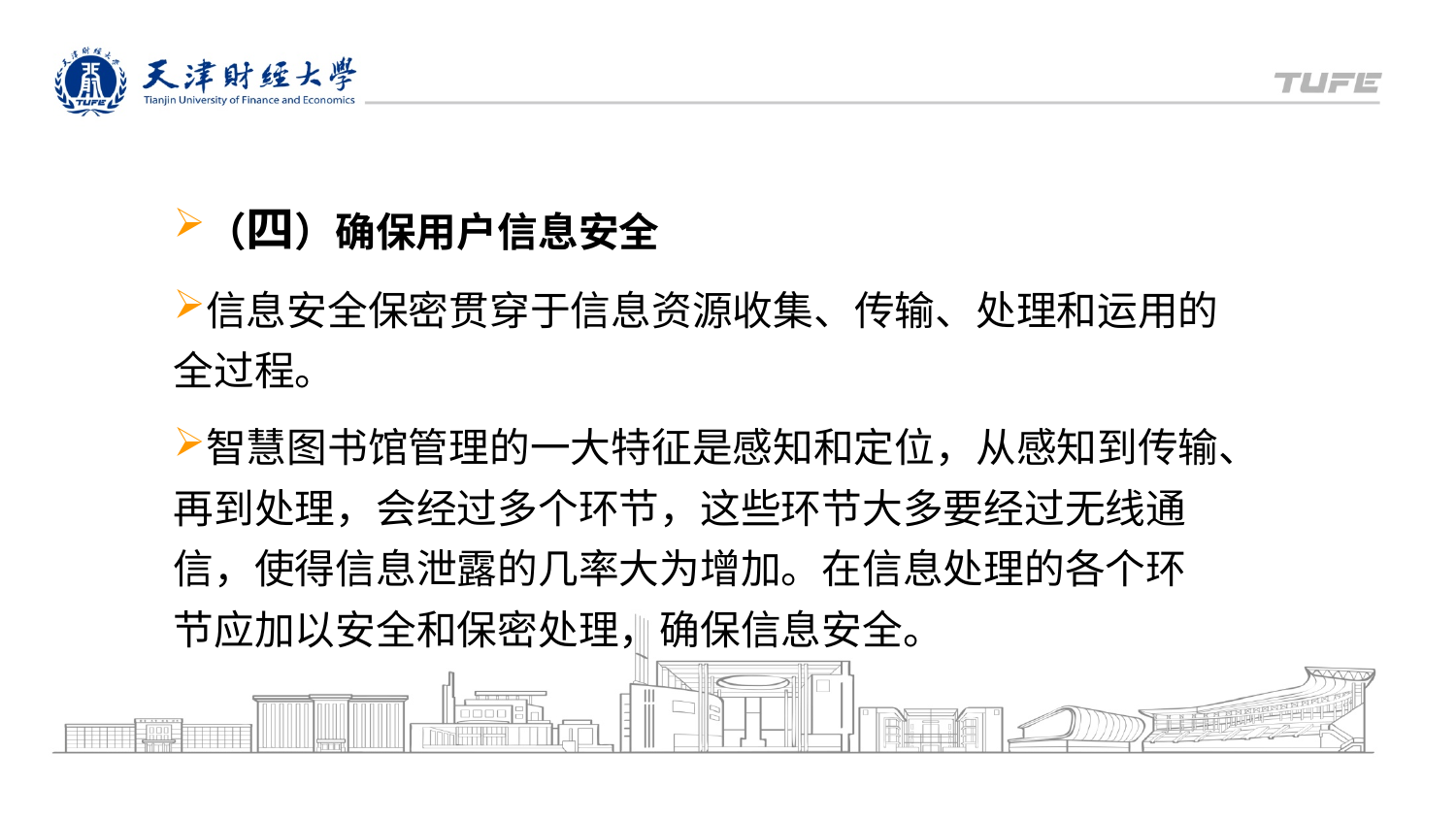

（四）确保用户信息安全
信息安全保密贯穿于信息资源收集、传输、处理和运用的全过程。
智慧图书馆管理的一大特征是感知和定位，从感知到传输、再到处理，会经过多个环节，这些环节大多要经过无线通信，使得信息泄露的几率大为增加。在信息处理的各个环节应加以安全和保密处理，确保信息安全。
XXXX年X月X日